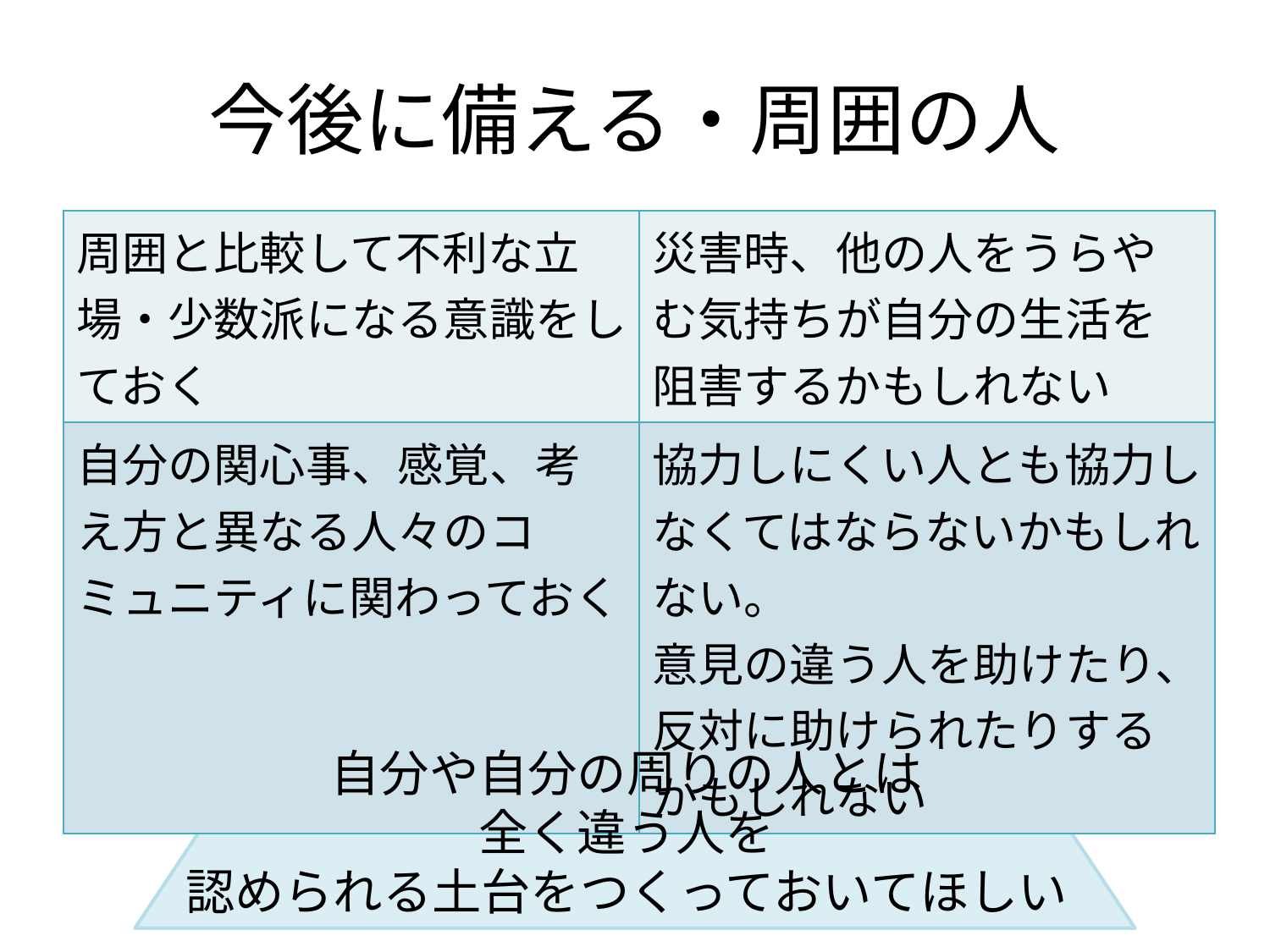

# 今後に備える・周囲の人
| 周囲と比較して不利な立場・少数派になる意識をしておく | 災害時、他の人をうらやむ気持ちが自分の生活を阻害するかもしれない |
| --- | --- |
| 自分の関心事、感覚、考え方と異なる人々のコミュニティに関わっておく | 協力しにくい人とも協力しなくてはならないかもしれない。 意見の違う人を助けたり、反対に助けられたりするかもしれない |

自分や自分の周りの人とは
全く違う人を
認められる土台をつくっておいてほしい